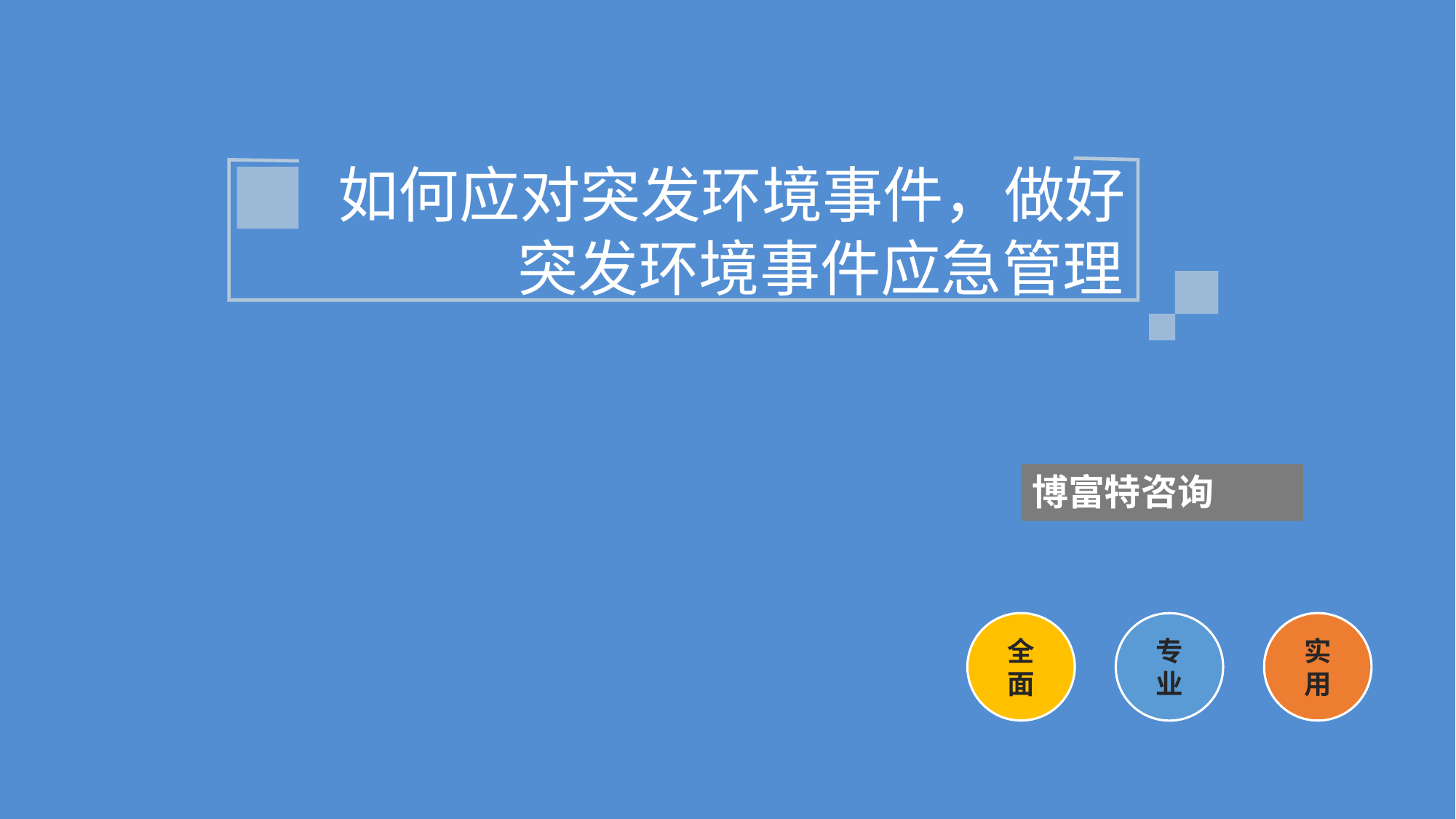

# 如何应对突发环境事件，做好 突发环境事件应急管理

博富特咨询
全面
实用
专业